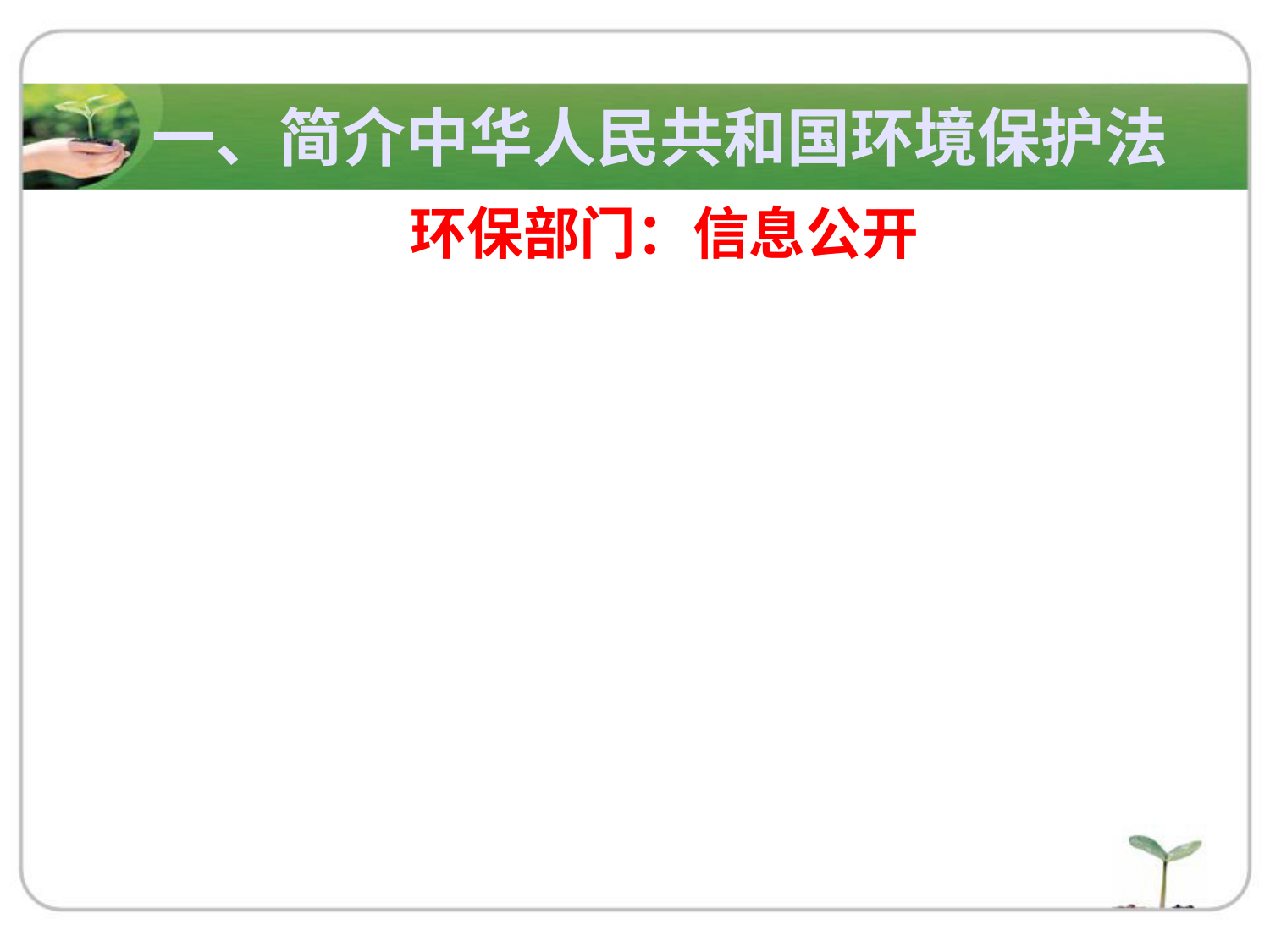

一、简介中华人民共和国环境保护法
环保部门：信息公开
1.公开环境信息、完善公众参与程序，为参与和监督提供便利（53）
2.统一发布环境质量、重点污染源监测信息及重大环境信息。定期发布环境公报（54）
3.公开环境质量、环境监测、突发环境事件以及环境行政许可、行政处罚、排污费等信息（54）
4.将企业环境违法信息记入社会诚信档案，公布违法者名单（54）